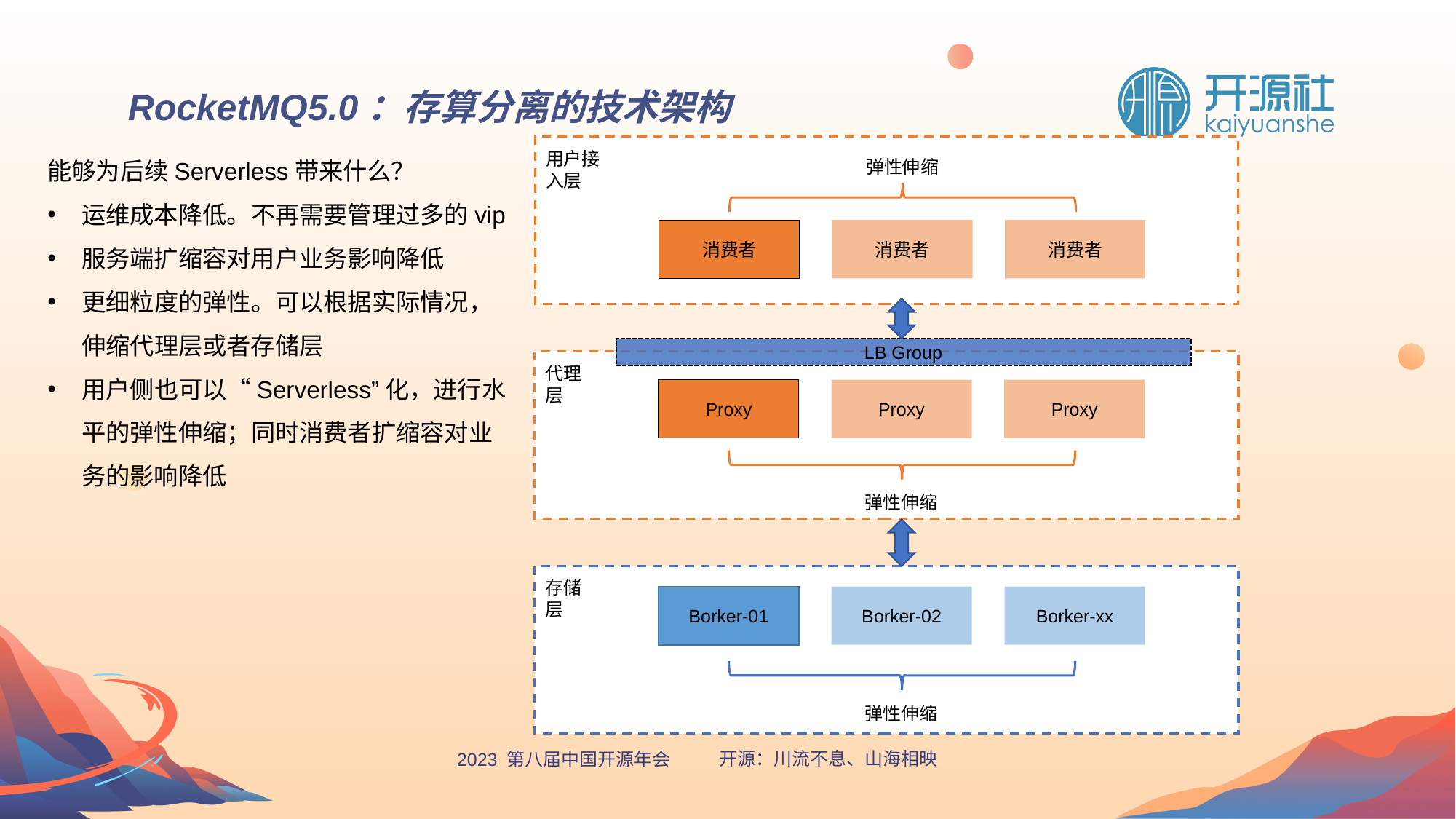

RocketMQ5.0：存算分离的技术架构
能够为后续Serverless带来什么？
运维成本降低。不再需要管理过多的vip
服务端扩缩容对用户业务影响降低
更细粒度的弹性。可以根据实际情况，伸缩代理层或者存储层
用户侧也可以“Serverless”化，进行水平的弹性伸缩；同时消费者扩缩容对业务的影响降低

用户接
入层
弹性伸缩
消费者
消费者
消费者

LB Group

代理
层
Proxy
Proxy
Proxy
弹性伸缩

存储
层
Borker-02
Borker-xx
Borker-01
弹性伸缩